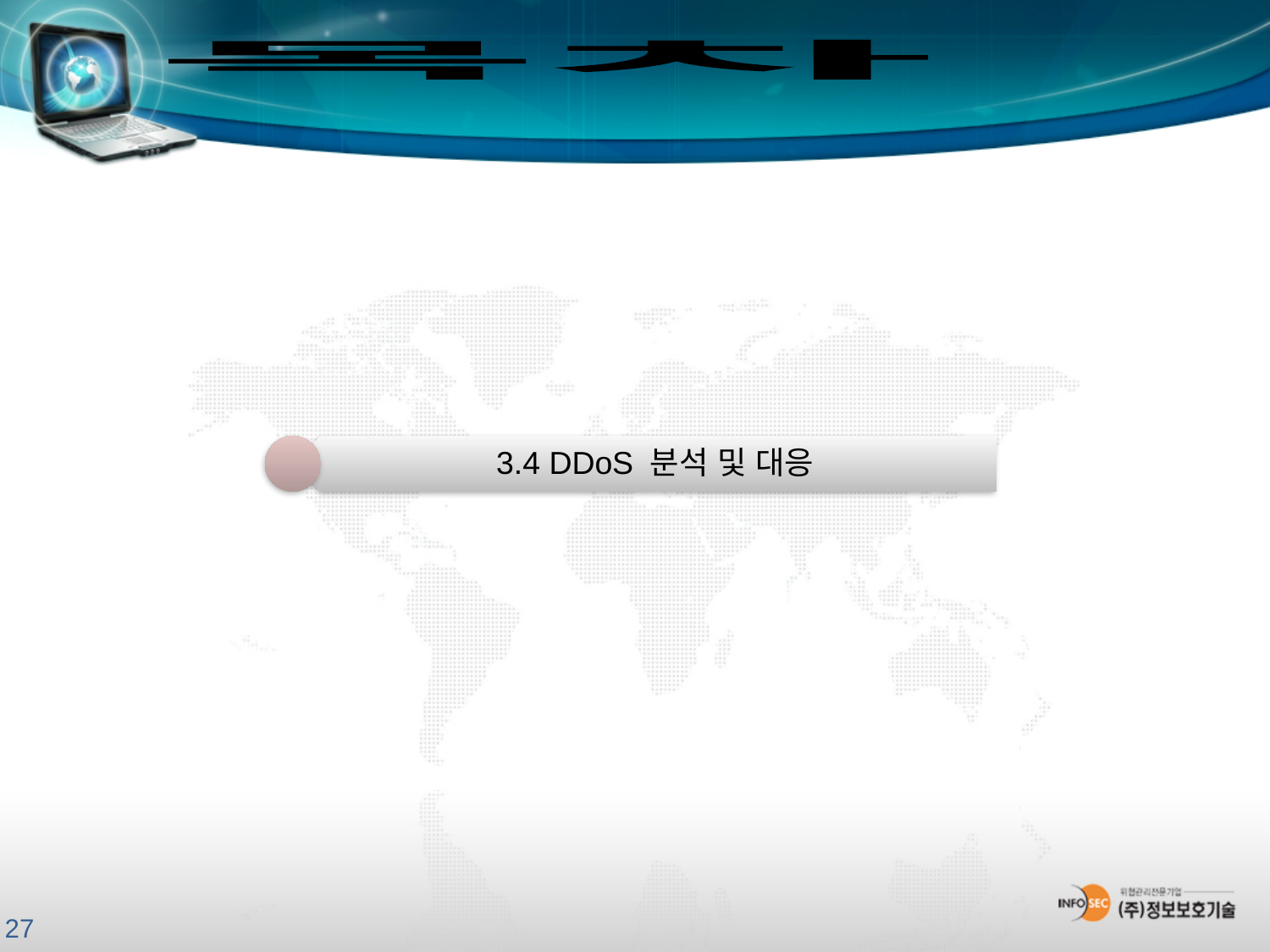

목차
3.4 DDoS 분석 및 대응

3 / 27